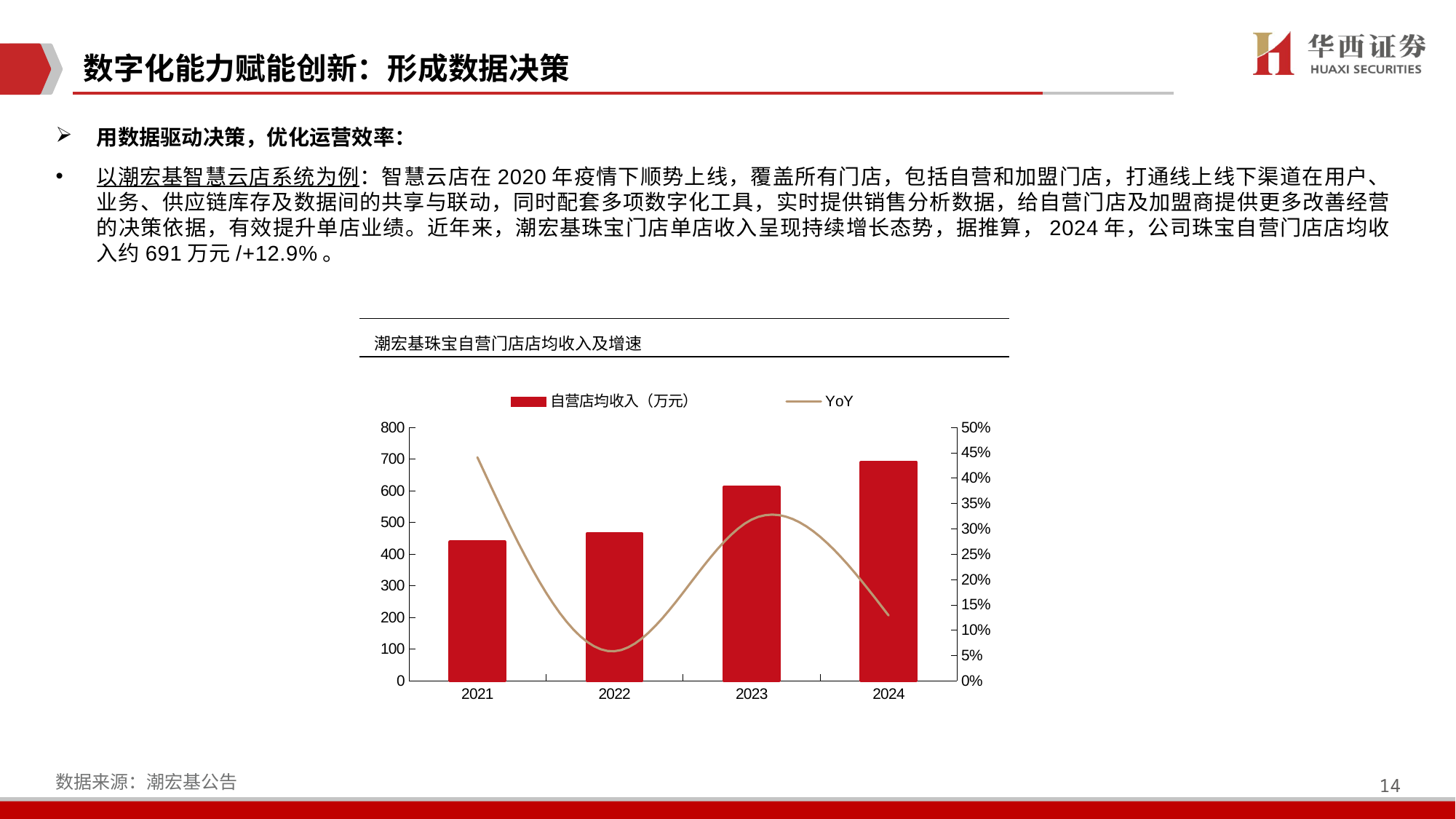

# 数字化能力赋能创新：形成数据决策
用数据驱动决策，优化运营效率：
以潮宏基智慧云店系统为例：智慧云店在2020年疫情下顺势上线，覆盖所有门店，包括自营和加盟门店，打通线上线下渠道在用户、业务、供应链库存及数据间的共享与联动，同时配套多项数字化工具，实时提供销售分析数据，给自营门店及加盟商提供更多改善经营的决策依据，有效提升单店业绩。近年来，潮宏基珠宝门店单店收入呈现持续增长态势，据推算，2024年，公司珠宝自营门店店均收入约691万元/+12.9%。
| 潮宏基珠宝自营门店店均收入及增速 |
| --- |

### Chart

| Category | 自营店均收入（万元） | YoY |
|---|---|---|
| 2021 | 438.4761904761905 | 0.44105121998145025 |
| 2022 | 464.13352685050796 | 0.058514776700767435 |
| 2023 | 611.7535611719534 | 0.3180550979007215 |
| 2024 | 690.7295789883268 | 0.12909776555297348 |
数据来源：潮宏基公告
14